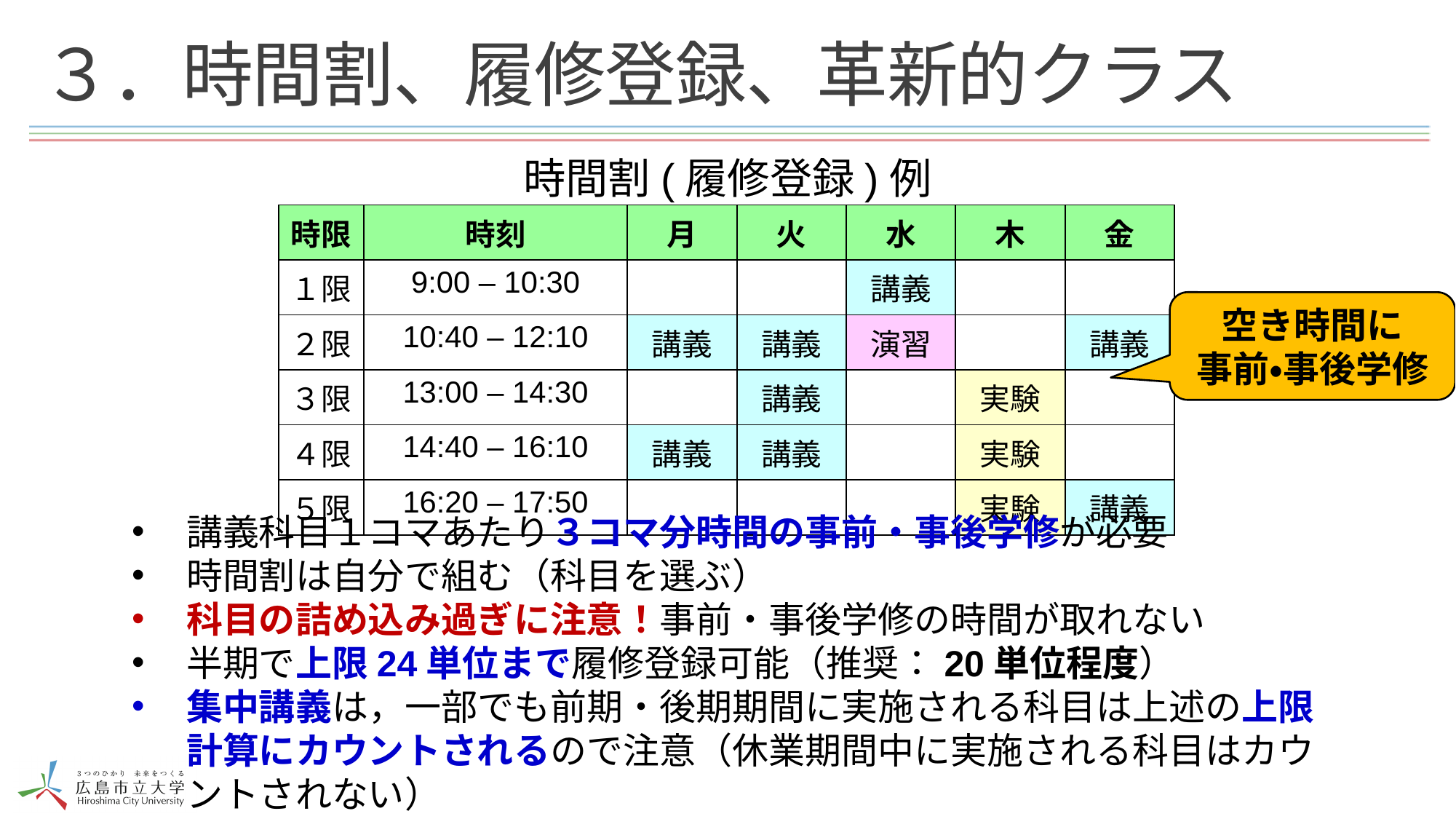

# ３．時間割、履修登録、革新的クラス
時間割(履修登録)例
| 時限 | 時刻 | 月 | 火 | 水 | 木 | 金 |
| --- | --- | --- | --- | --- | --- | --- |
| １限 | 9:00 – 10:30 |  |  | 講義 |  |  |
| ２限 | 10:40 – 12:10 | 講義 | 講義 | 演習 |  | 講義 |
| ３限 | 13:00 – 14:30 |  | 講義 |  | 実験 |  |
| ４限 | 14:40 – 16:10 | 講義 | 講義 |  | 実験 |  |
| ５限 | 16:20 – 17:50 |  |  |  | 実験 | 講義 |
空き時間に
事前・事後学修
講義科目１コマあたり３コマ分時間の事前・事後学修が必要
時間割は自分で組む（科目を選ぶ）
科目の詰め込み過ぎに注意！事前・事後学修の時間が取れない
半期で上限24単位まで履修登録可能（推奨：20単位程度）
集中講義は，一部でも前期・後期期間に実施される科目は上述の上限計算にカウントされるので注意（休業期間中に実施される科目はカウントされない）